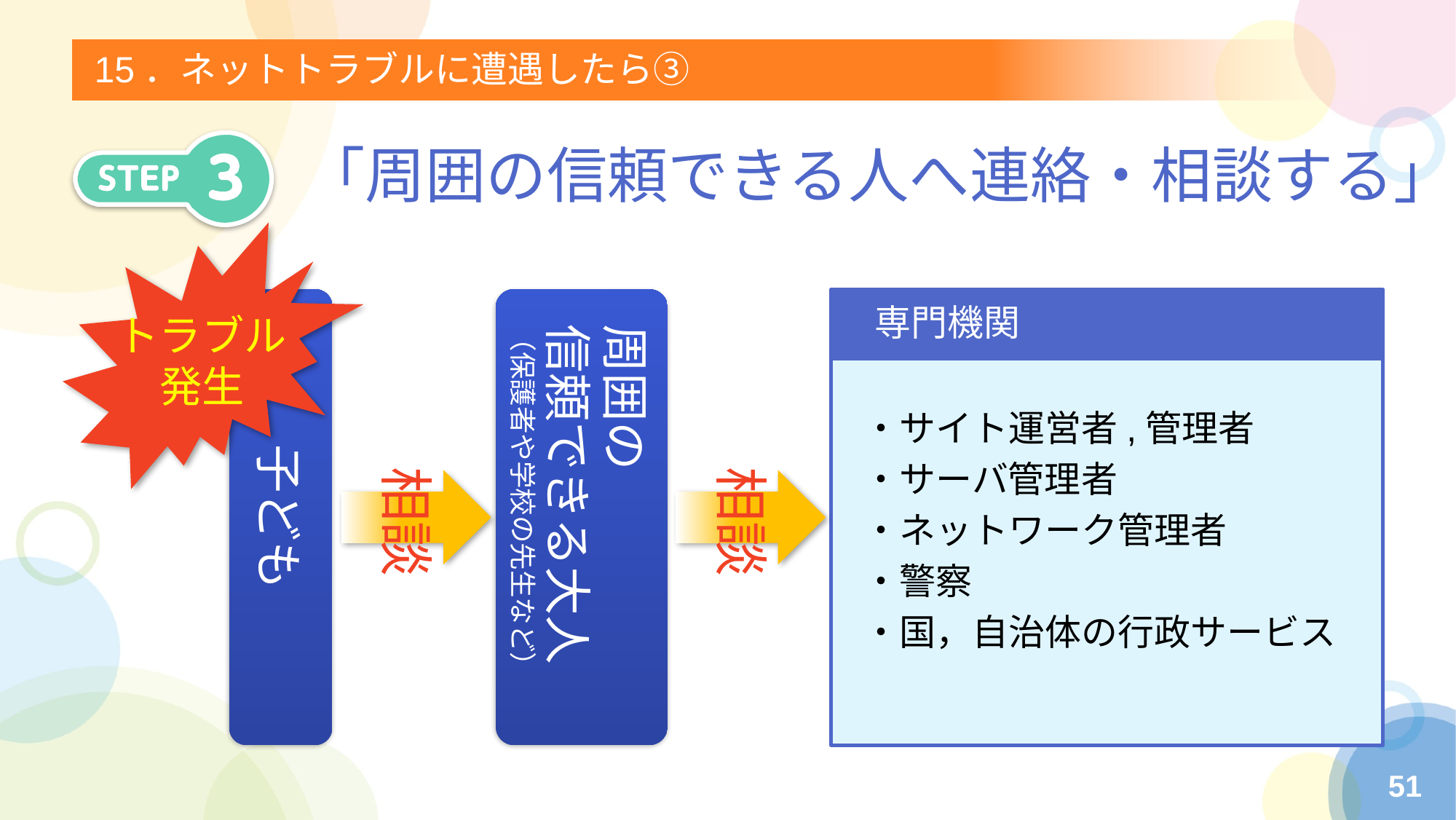

# 15．ネットトラブルに遭遇したら③

「周囲の信頼できる人へ連絡・相談する」
トラブル
発生
子ども
周囲の
信頼できる大人
（保護者や学校の先生など）
専門機関
・サイト運営者,管理者
・サーバ管理者
・ネットワーク管理者
・警察
・国，自治体の行政サービス

相談

相談
51